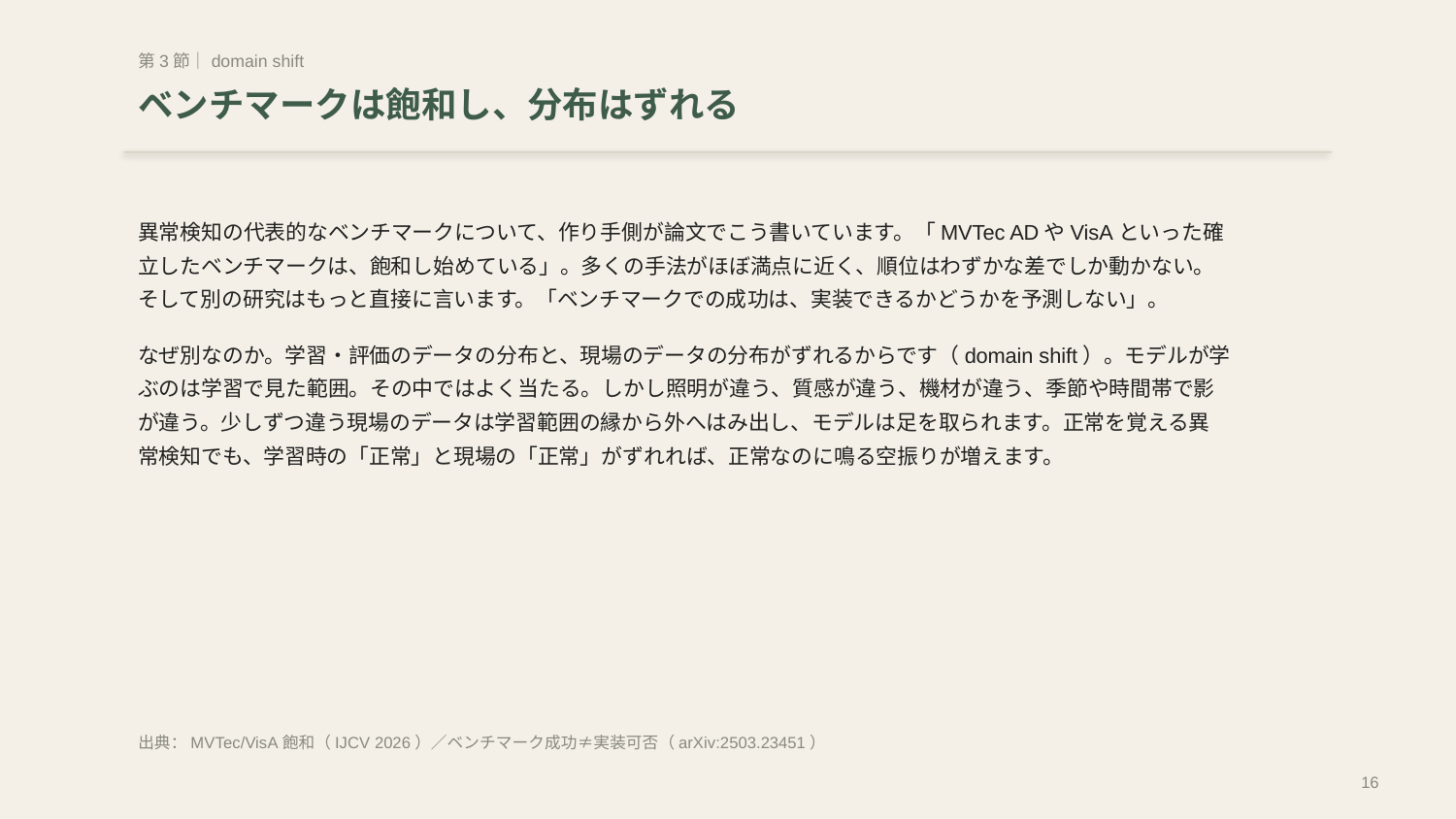

第3節｜domain shift
ベンチマークは飽和し、分布はずれる

異常検知の代表的なベンチマークについて、作り手側が論文でこう書いています。「MVTec ADやVisAといった確立したベンチマークは、飽和し始めている」。多くの手法がほぼ満点に近く、順位はわずかな差でしか動かない。そして別の研究はもっと直接に言います。「ベンチマークでの成功は、実装できるかどうかを予測しない」。
なぜ別なのか。学習・評価のデータの分布と、現場のデータの分布がずれるからです（domain shift）。モデルが学ぶのは学習で見た範囲。その中ではよく当たる。しかし照明が違う、質感が違う、機材が違う、季節や時間帯で影が違う。少しずつ違う現場のデータは学習範囲の縁から外へはみ出し、モデルは足を取られます。正常を覚える異常検知でも、学習時の「正常」と現場の「正常」がずれれば、正常なのに鳴る空振りが増えます。
出典：MVTec/VisA飽和（IJCV 2026）／ベンチマーク成功≠実装可否（arXiv:2503.23451）
16